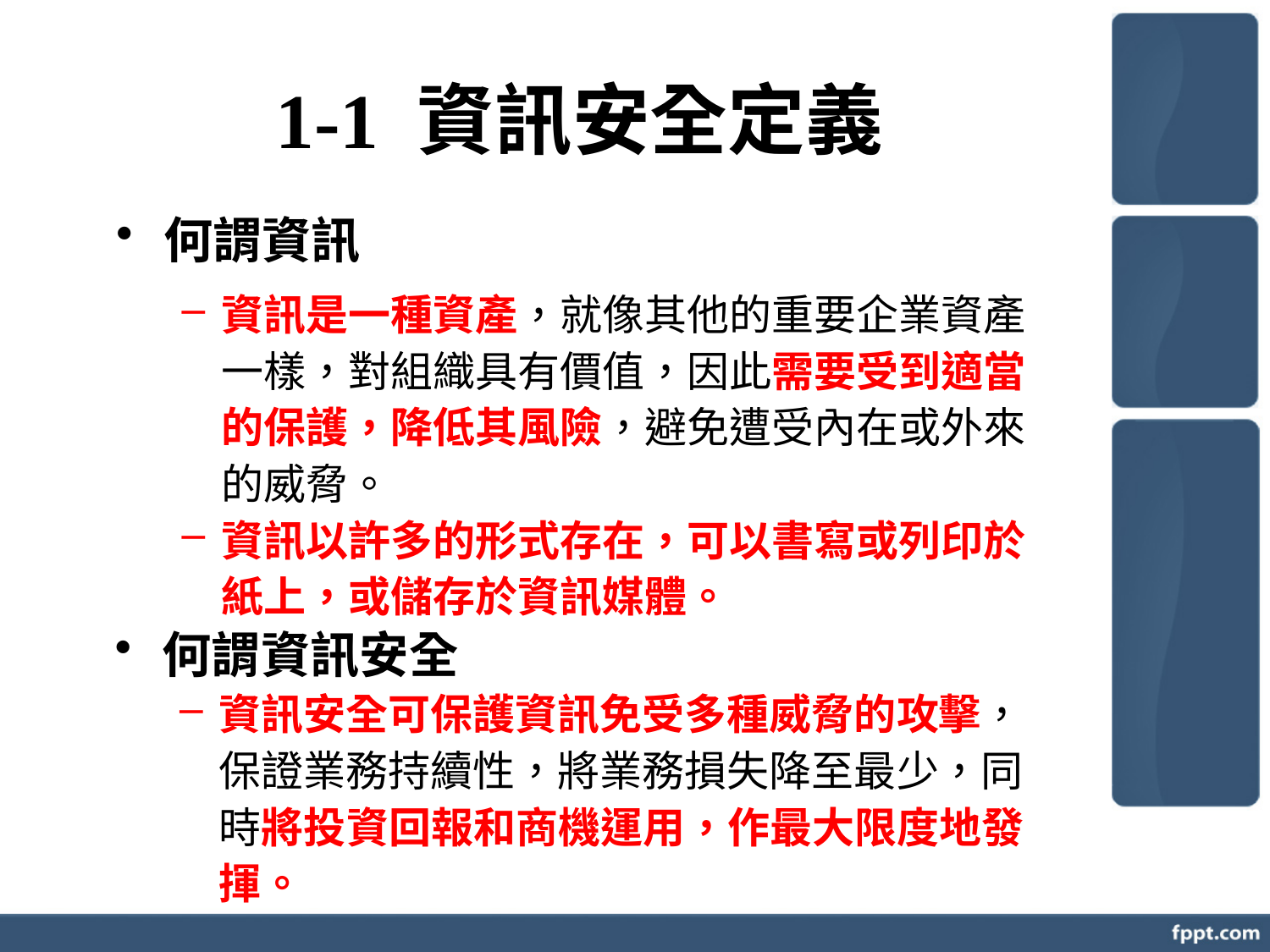

# 1-1 資訊安全定義
何謂資訊
資訊是一種資產，就像其他的重要企業資產一樣，對組織具有價值，因此需要受到適當的保護，降低其風險，避免遭受內在或外來的威脅。
資訊以許多的形式存在，可以書寫或列印於紙上，或儲存於資訊媒體。
何謂資訊安全
資訊安全可保護資訊免受多種威脅的攻擊，保證業務持續性，將業務損失降至最少，同時將投資回報和商機運用，作最大限度地發揮。